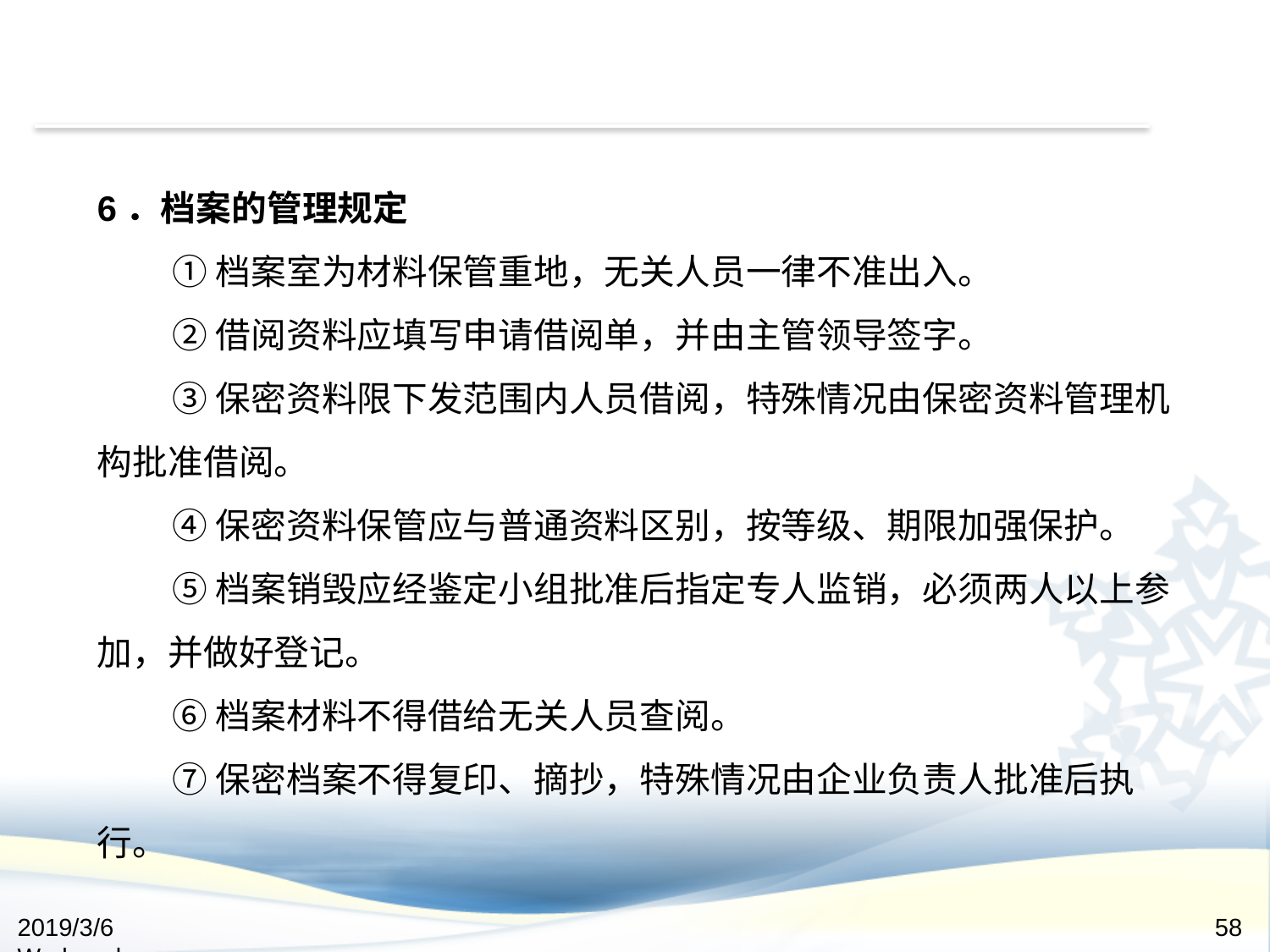

6．档案的管理规定
①档案室为材料保管重地，无关人员一律不准出入。
②借阅资料应填写申请借阅单，并由主管领导签字。
③保密资料限下发范围内人员借阅，特殊情况由保密资料管理机构批准借阅。
④保密资料保管应与普通资料区别，按等级、期限加强保护。
⑤档案销毁应经鉴定小组批准后指定专人监销，必须两人以上参加，并做好登记。
⑥档案材料不得借给无关人员查阅。
⑦保密档案不得复印、摘抄，特殊情况由企业负责人批准后执行。